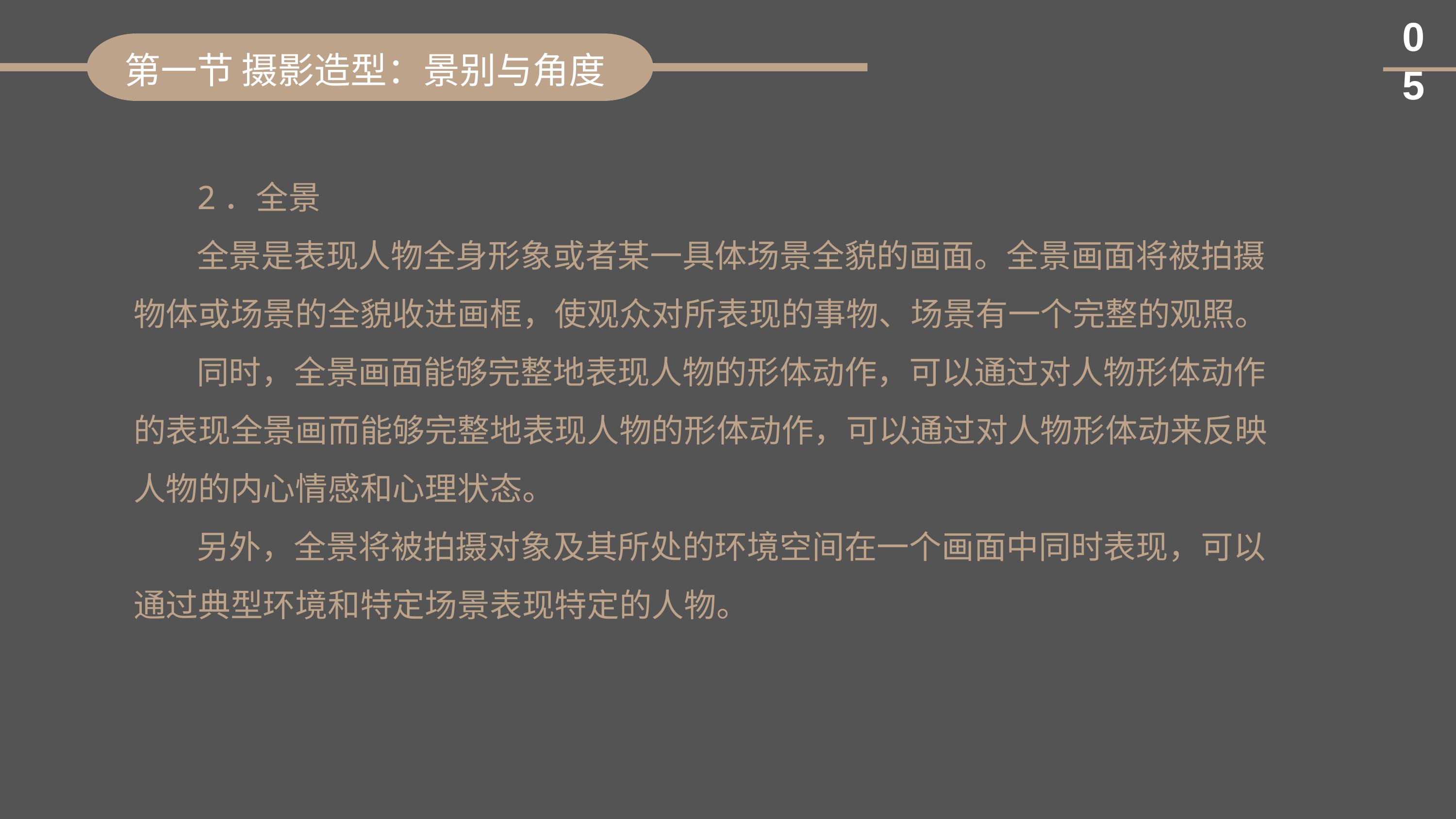

05

第一节 摄影造型：景别与角度

2．全景
全景是表现人物全身形象或者某一具体场景全貌的画面。全景画面将被拍摄物体或场景的全貌收进画框，使观众对所表现的事物、场景有一个完整的观照。
同时，全景画面能够完整地表现人物的形体动作，可以通过对人物形体动作的表现全景画而能够完整地表现人物的形体动作，可以通过对人物形体动来反映人物的内心情感和心理状态。
另外，全景将被拍摄对象及其所处的环境空间在一个画面中同时表现，可以通过典型环境和特定场景表现特定的人物。